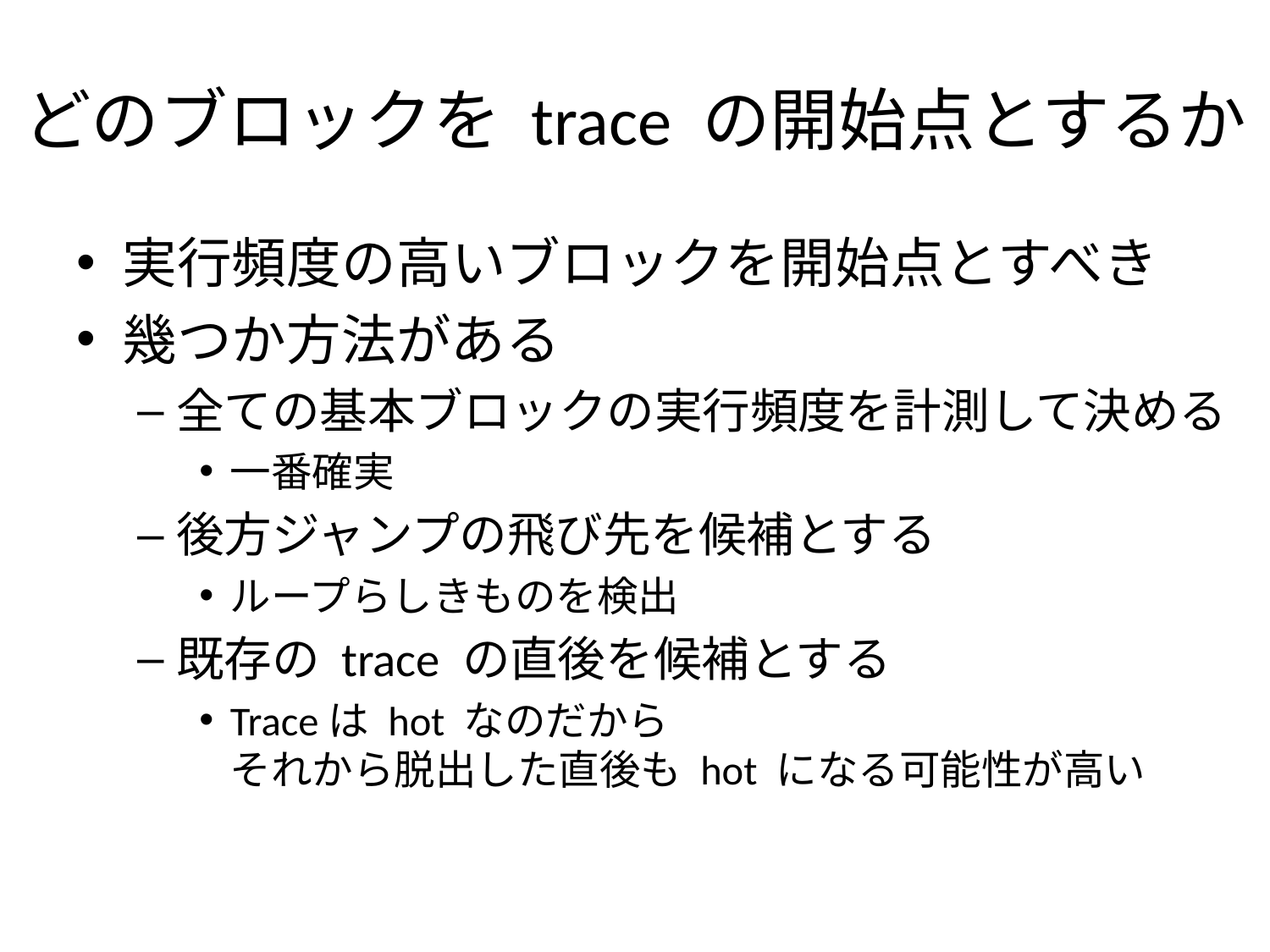

# どのブロックを trace の開始点とするか
実行頻度の高いブロックを開始点とすべき
幾つか方法がある
全ての基本ブロックの実行頻度を計測して決める
一番確実
後方ジャンプの飛び先を候補とする
ループらしきものを検出
既存の trace の直後を候補とする
Traceは hot なのだから
それから脱出した直後も hot になる可能性が高い